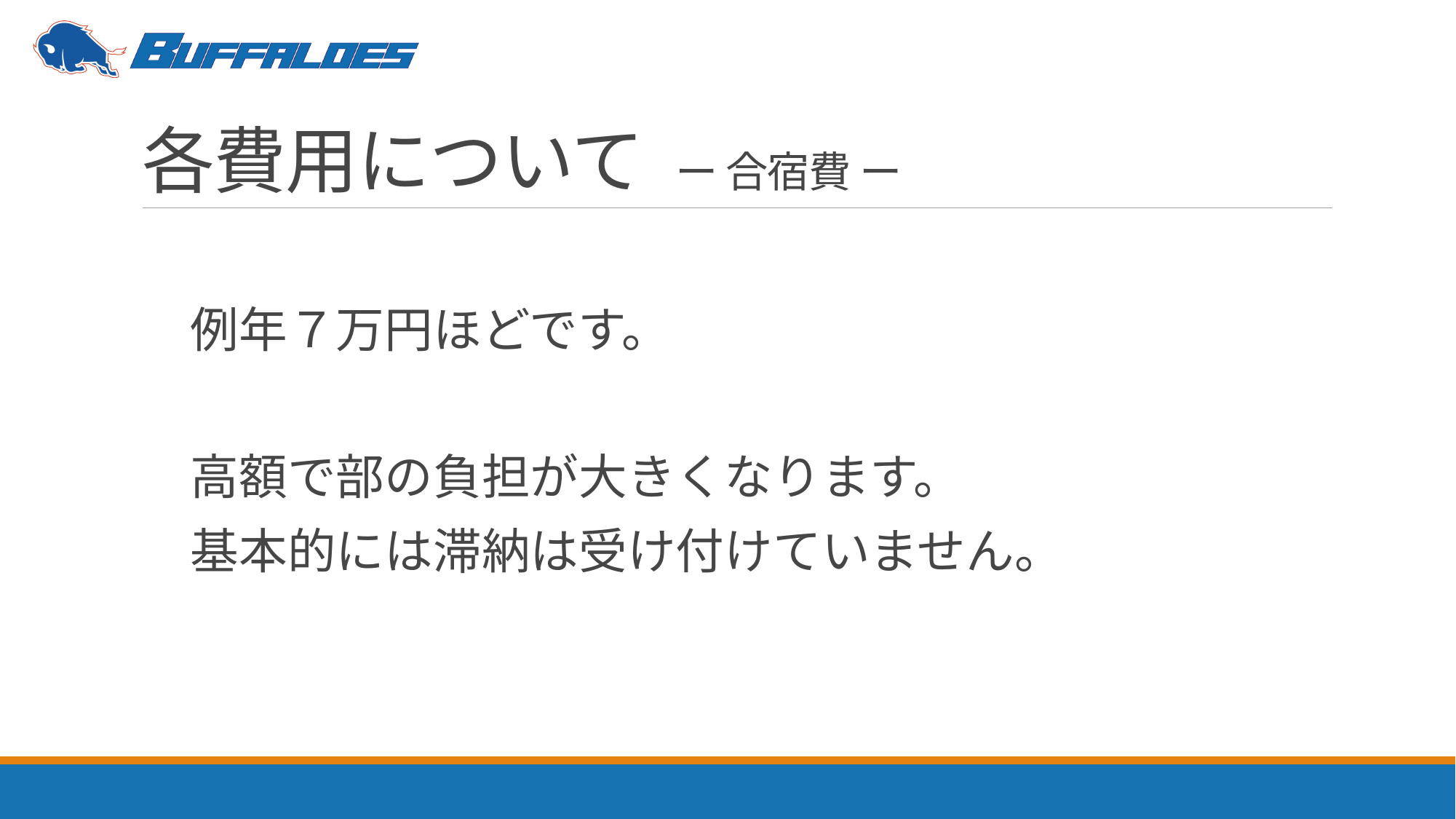

# 各費用について  ー 合宿費 ー

　例年７万円ほどです。

　高額で部の負担が大きくなります。
　基本的には滞納は受け付けていません。